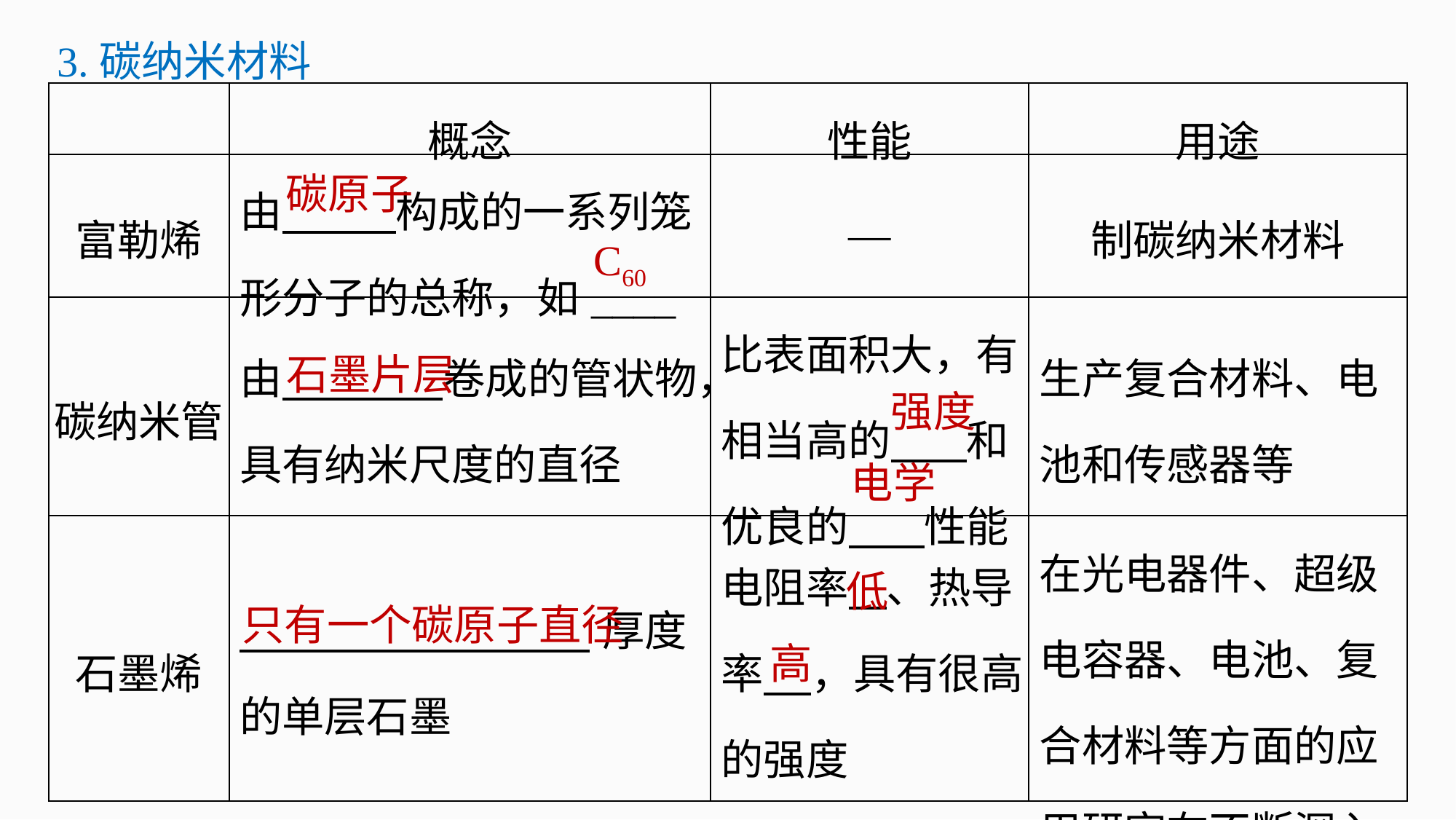

3.碳纳米材料
|  | 概念 | 性能 | 用途 |
| --- | --- | --- | --- |
| 富勒烯 | 由 构成的一系列笼形分子的总称，如\_\_\_\_ | — | 制碳纳米材料 |
| 碳纳米管 | 由 卷成的管状物，具有纳米尺度的直径 | 比表面积大，有相当高的 和优良的 性能 | 生产复合材料、电池和传感器等 |
| 石墨烯 | 厚度的单层石墨 | 电阻率 、热导率 ，具有很高的强度 | 在光电器件、超级电容器、电池、复合材料等方面的应用研究在不断深入 |
碳原子
C60
石墨片层
强度
电学
低
只有一个碳原子直径
高